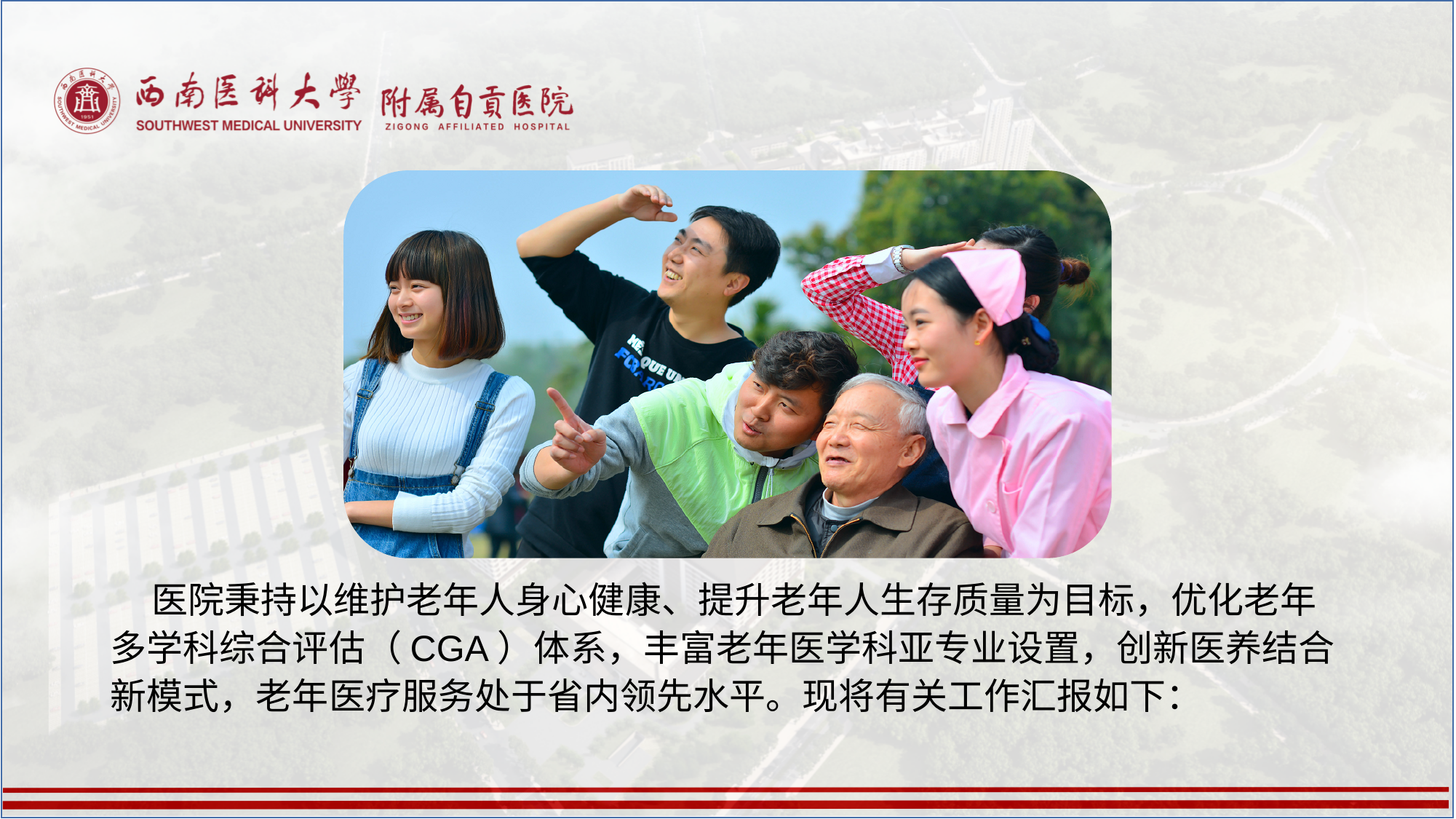

医院秉持以维护老年人身心健康、提升老年人生存质量为目标，优化老年多学科综合评估（CGA）体系，丰富老年医学科亚专业设置，创新医养结合新模式，老年医疗服务处于省内领先水平。现将有关工作汇报如下：